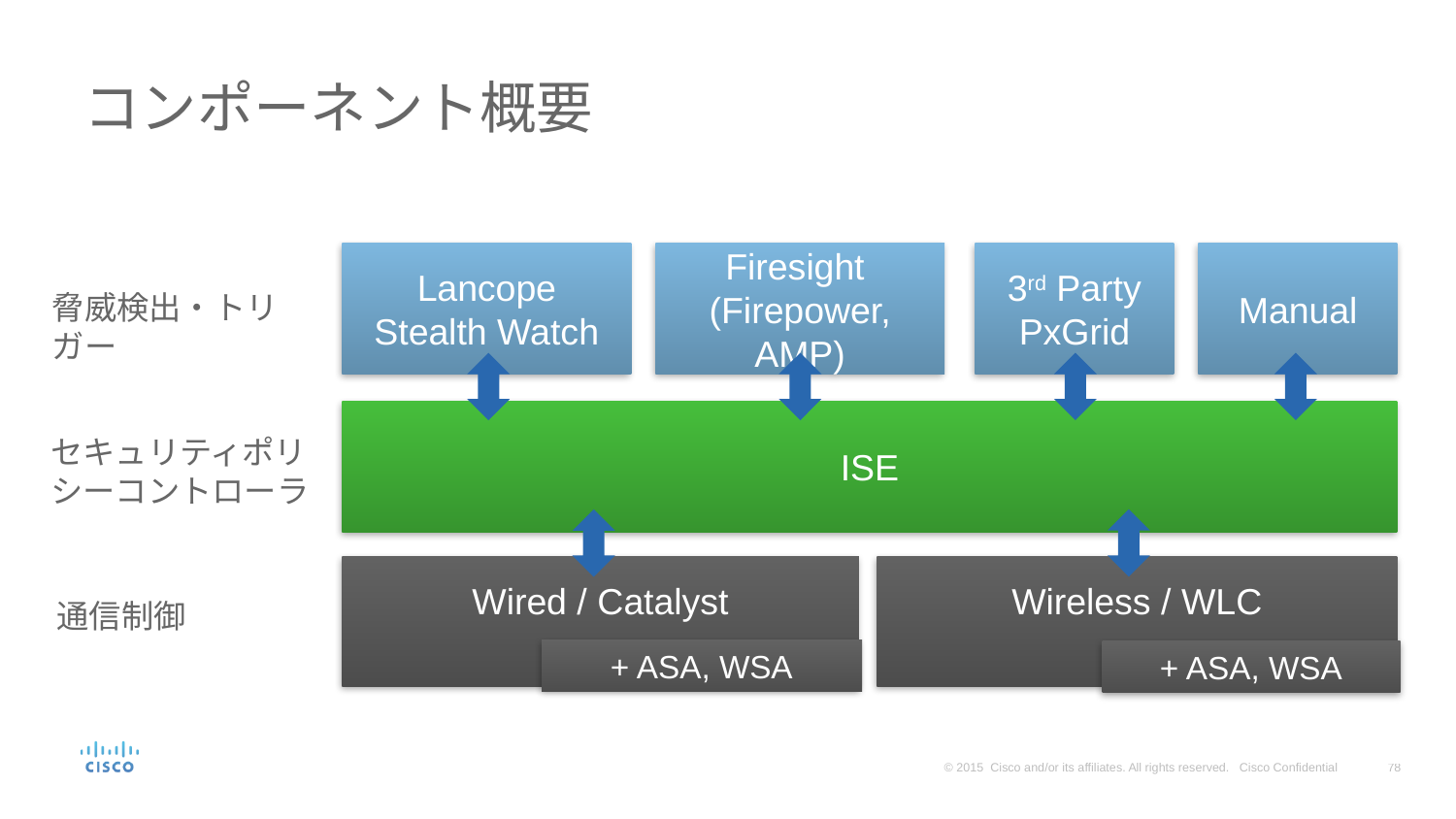

# コンポーネント概要
Lancope
Stealth Watch
Firesight
(Firepower, AMP)
3rd Party PxGrid
Manual
脅威検出・トリガー

ISE
セキュリティポリシーコントローラ

Wired / Catalyst

Wireless / WLC

通信制御
+ ASA, WSA
+ ASA, WSA